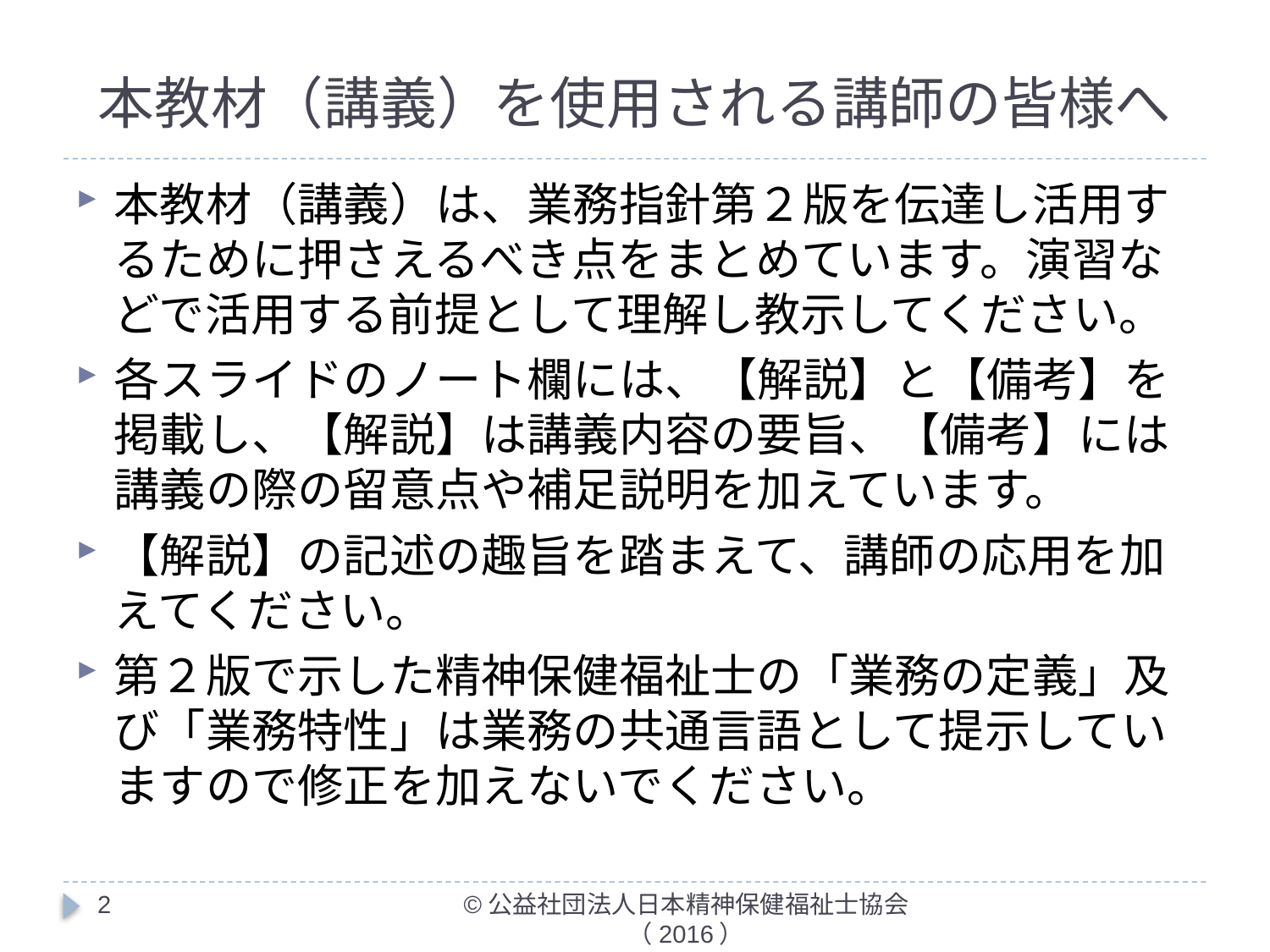

# 本教材（講義）を使用される講師の皆様へ
本教材（講義）は、業務指針第２版を伝達し活用するために押さえるべき点をまとめています。演習などで活用する前提として理解し教示してください。
各スライドのノート欄には、【解説】と【備考】を掲載し、【解説】は講義内容の要旨、【備考】には講義の際の留意点や補足説明を加えています。
【解説】の記述の趣旨を踏まえて、講師の応用を加えてください。
第２版で示した精神保健福祉士の「業務の定義」及び「業務特性」は業務の共通言語として提示していますので修正を加えないでください。

2
©公益社団法人日本精神保健福祉士協会（2016）